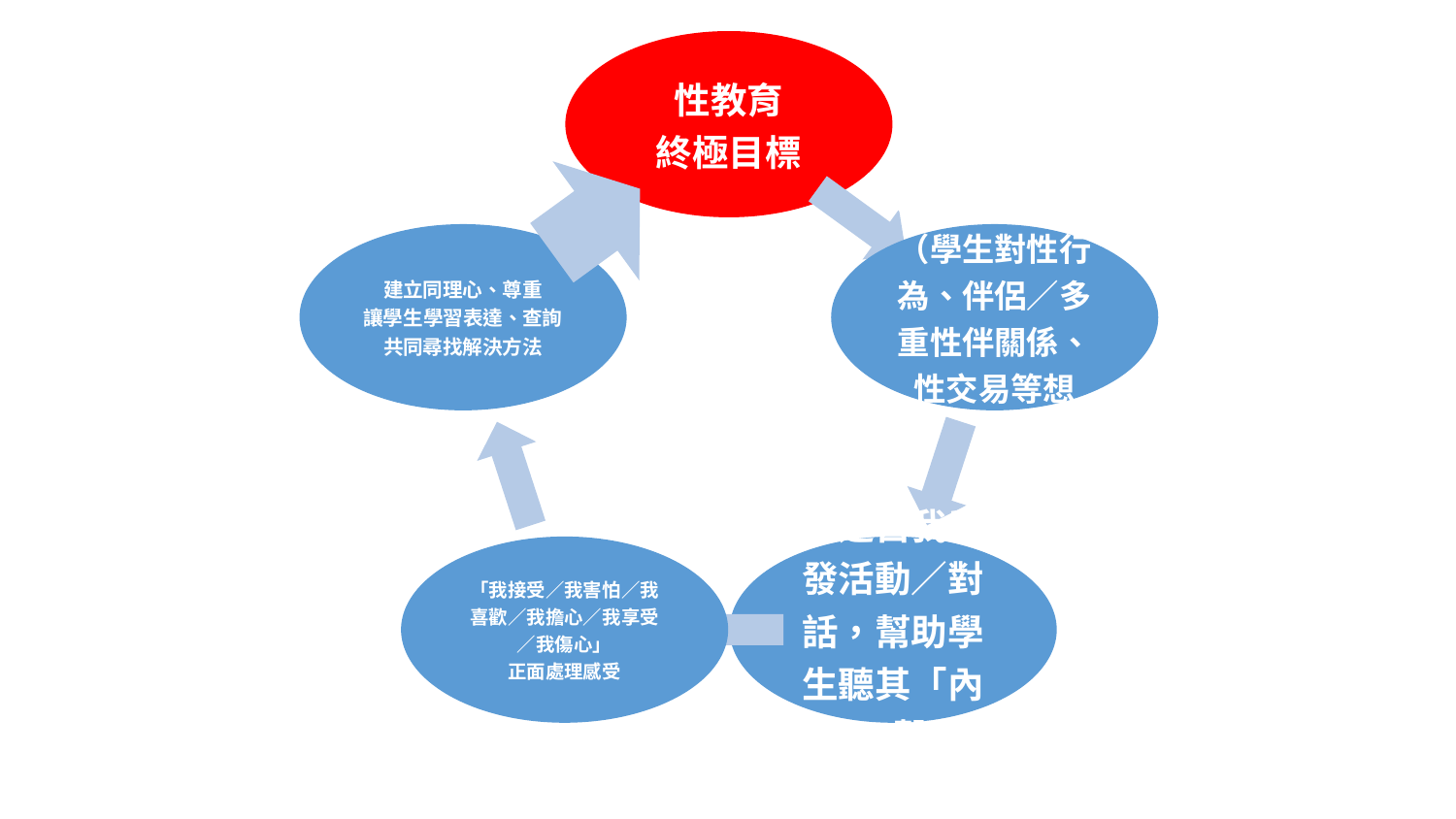

性教育
終極目標
基本自我反思（學生對性行為、伴侶／多重性伴關係、性交易等想法）
透過自我啟發活動／對話，幫助學生聽其「內心」聲音
「我接受／我害怕／我喜歡／我擔心／我享受／我傷心」
正面處理感受
建立同理心、尊重
讓學生學習表達、查詢
共同尋找解決方法
#